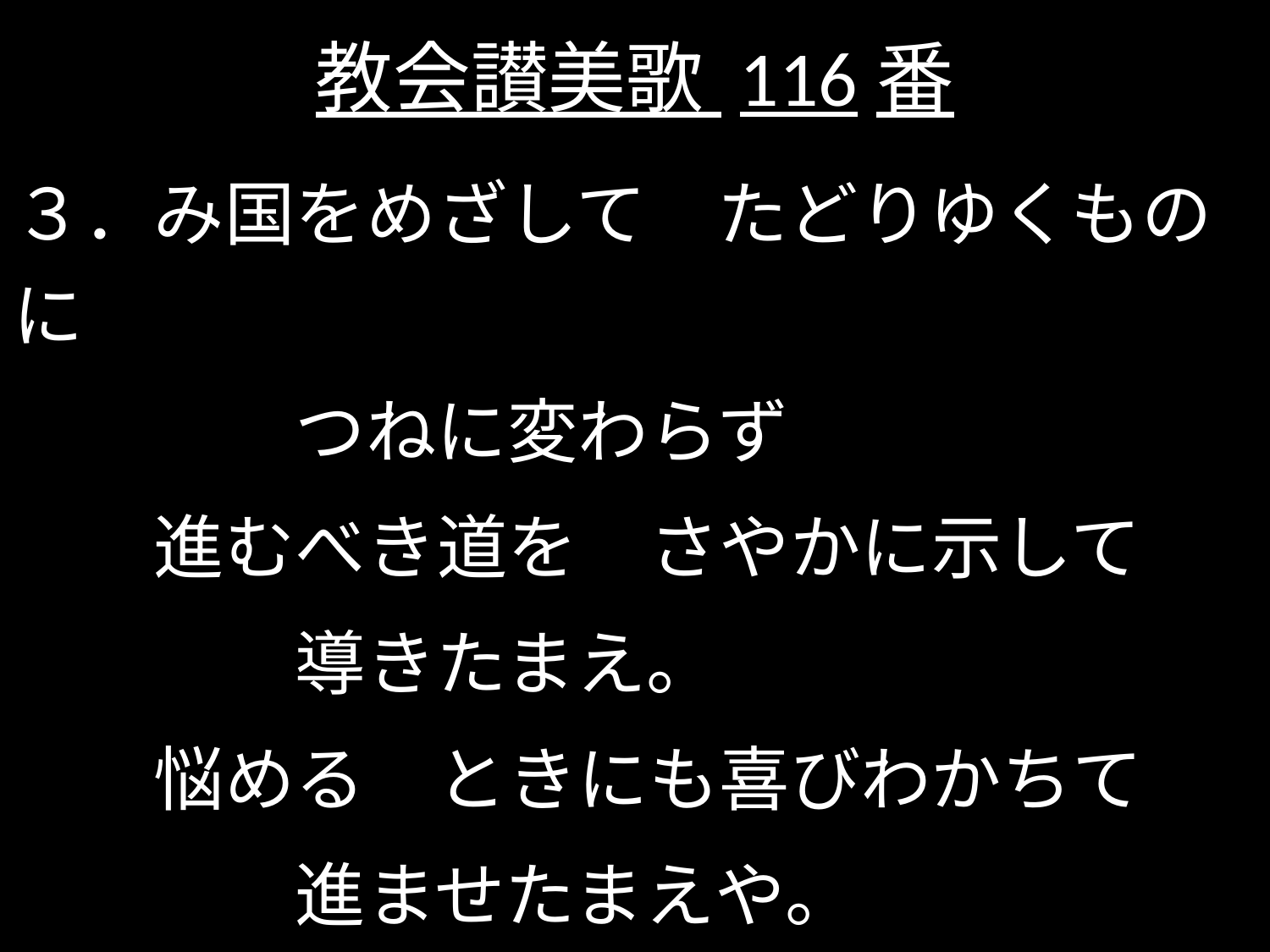

# 教会讃美歌 116番
３．み国をめざして　たどりゆくものに
　　　　つねに変わらず
　　進むべき道を　さやかに示して
　　　　導きたまえ。
　　悩める　ときにも喜びわかちて
　　　　進ませたまえや。